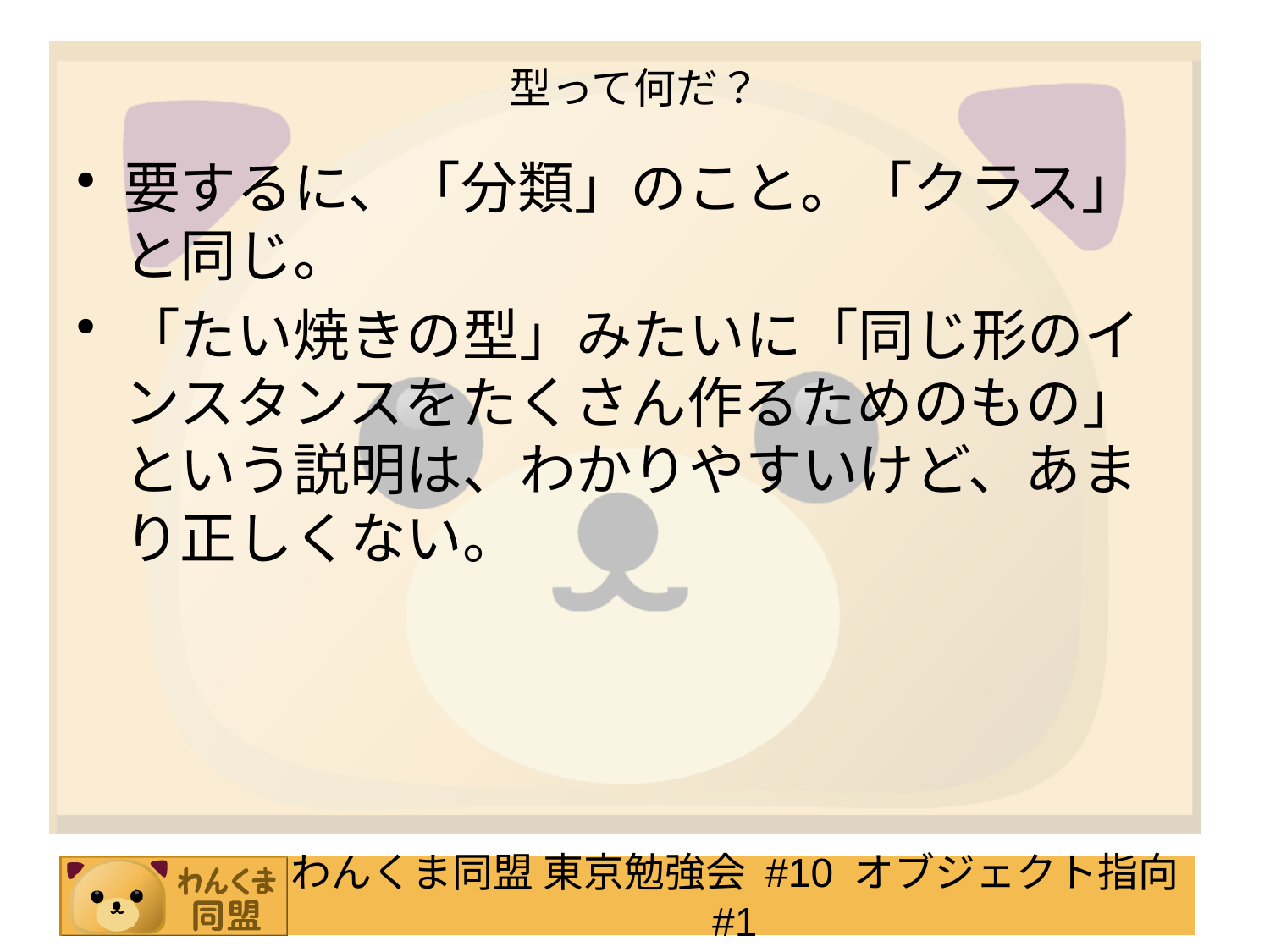

# 型って何だ？
要するに、「分類」のこと。「クラス」と同じ。
「たい焼きの型」みたいに「同じ形のインスタンスをたくさん作るためのもの」という説明は、わかりやすいけど、あまり正しくない。